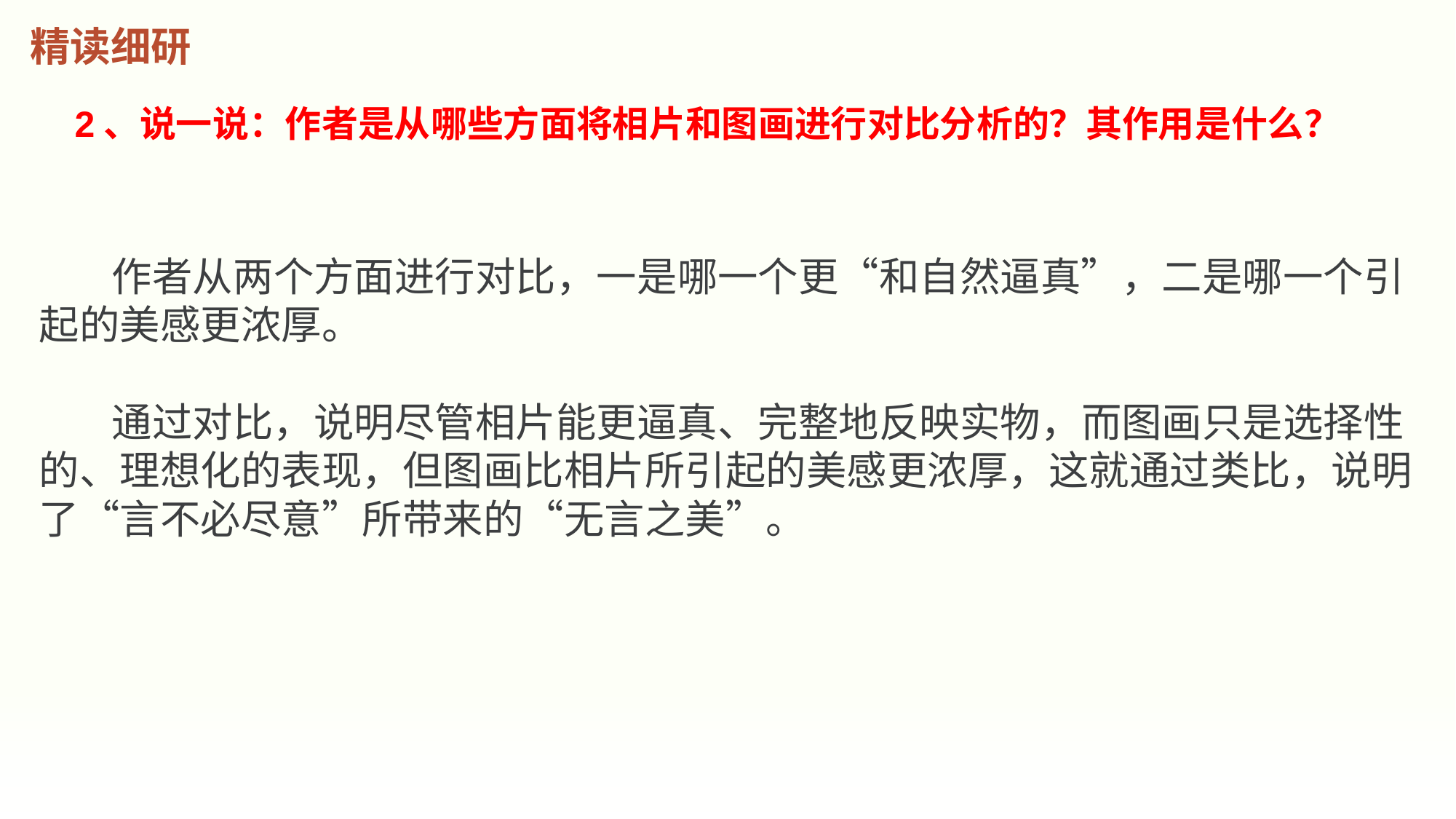

精读细研
2、说一说：作者是从哪些方面将相片和图画进行对比分析的？其作用是什么？
作者从两个方面进行对比，一是哪一个更“和自然逼真”，二是哪一个引起的美感更浓厚。

通过对比，说明尽管相片能更逼真、完整地反映实物，而图画只是选择性的、理想化的表现，但图画比相片所引起的美感更浓厚，这就通过类比，说明了“言不必尽意”所带来的“无言之美”。